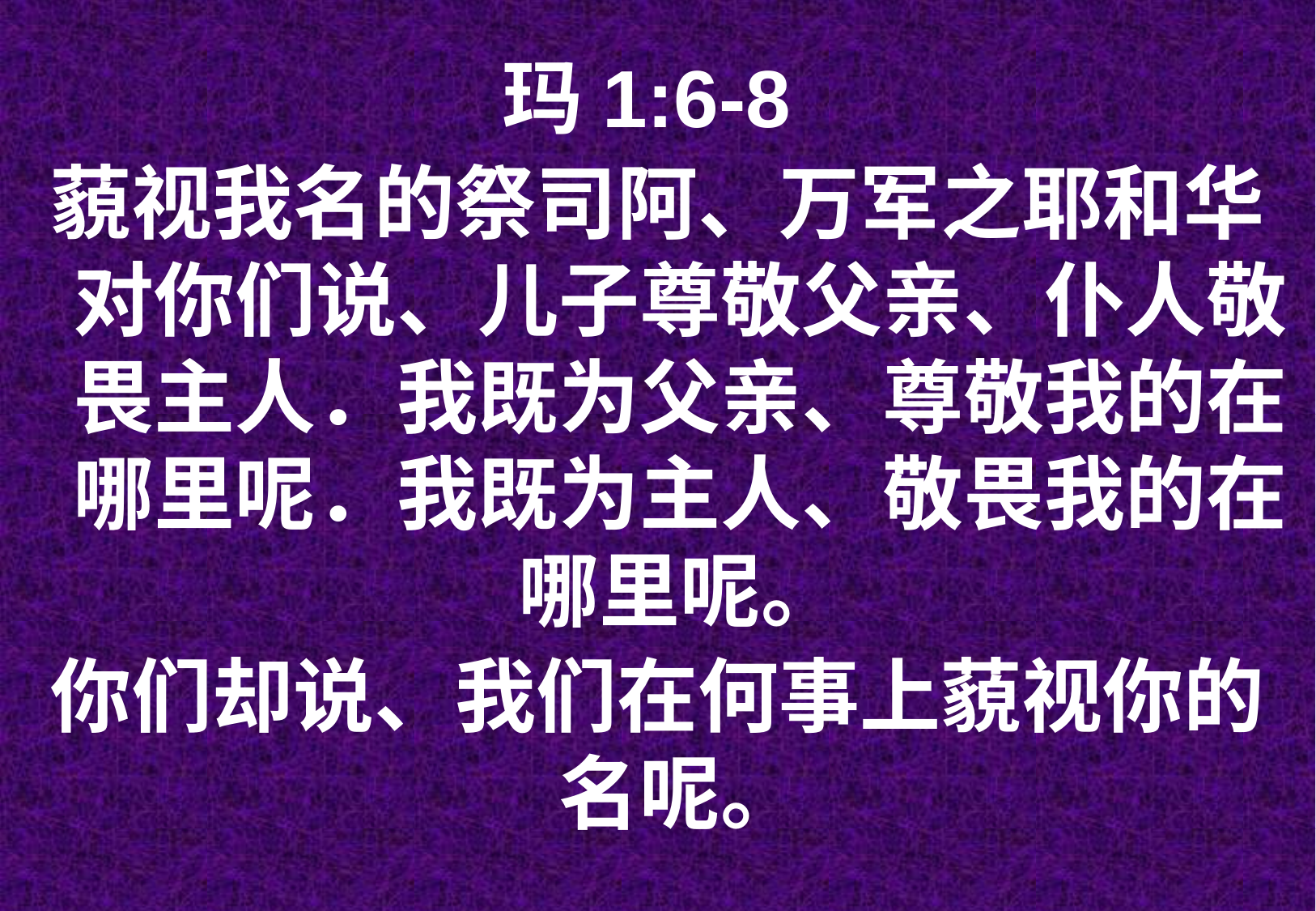

玛1:6-8
藐视我名的祭司阿、万军之耶和华对你们说、儿子尊敬父亲、仆人敬畏主人．我既为父亲、尊敬我的在哪里呢．我既为主人、敬畏我的在哪里呢。
你们却说、我们在何事上藐视你的名呢。